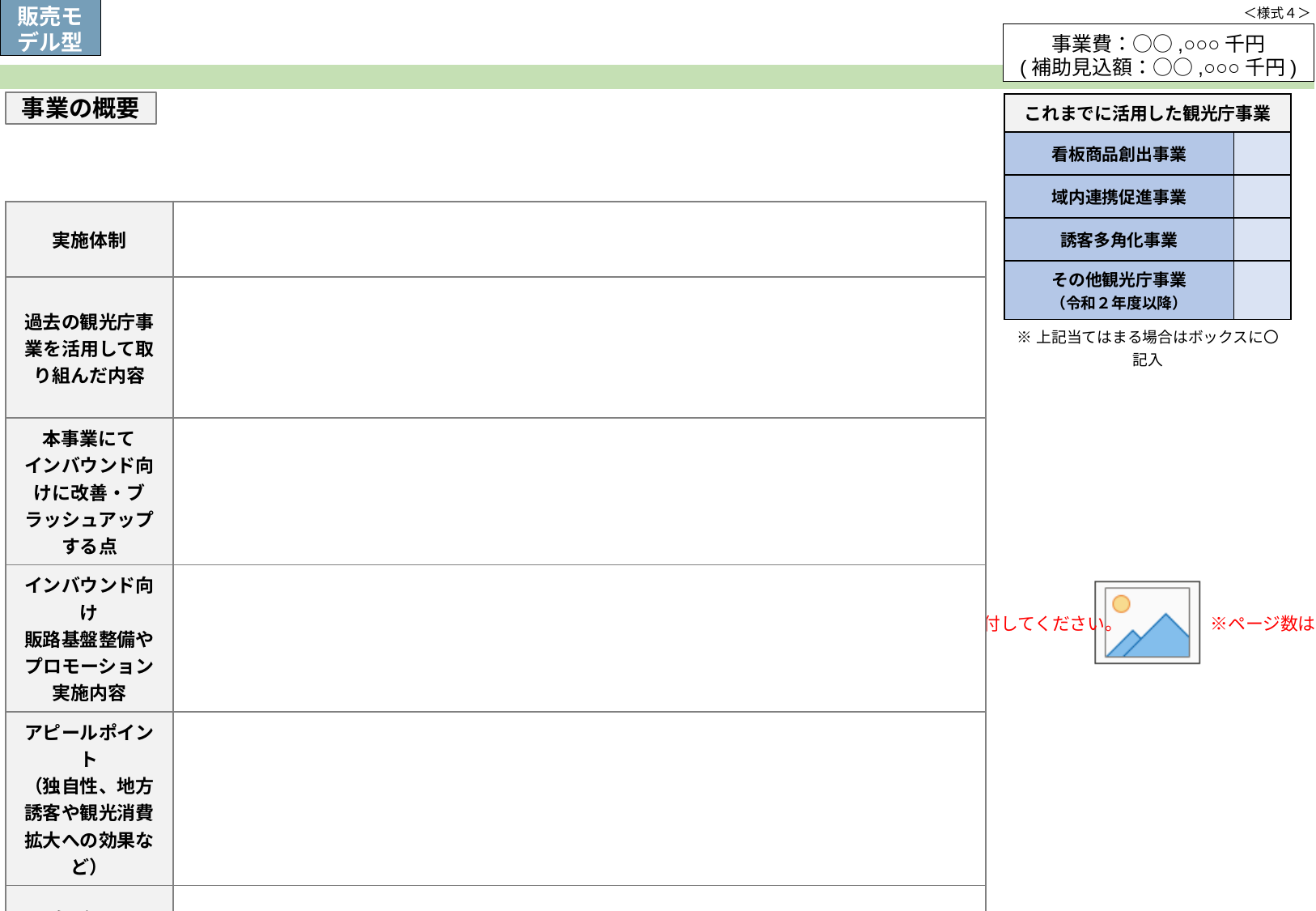

#

事業費：○○,○○○千円
(補助見込額：○○,○○○千円)

| これまでに活用した観光庁事業 |  |
| --- | --- |
| 看板商品創出事業 |  |
| 域内連携促進事業 |  |
| 誘客多角化事業 |  |
| その他観光庁事業 （令和２年度以降） |  |
| ※上記当てはまる場合はボックスに〇記入 |  |
| 実施体制 |  |
| --- | --- |
| 過去の観光庁事業を活用して取り組んだ内容 |  |
| 本事業にて インバウンド向けに改善・ブラッシュアップする点 |  |
| インバウンド向け 販路基盤整備や プロモーション実施内容 |  |
| アピールポイント （独自性、地方誘客や観光消費拡大への効果など） |  |
| スケジュール |  |